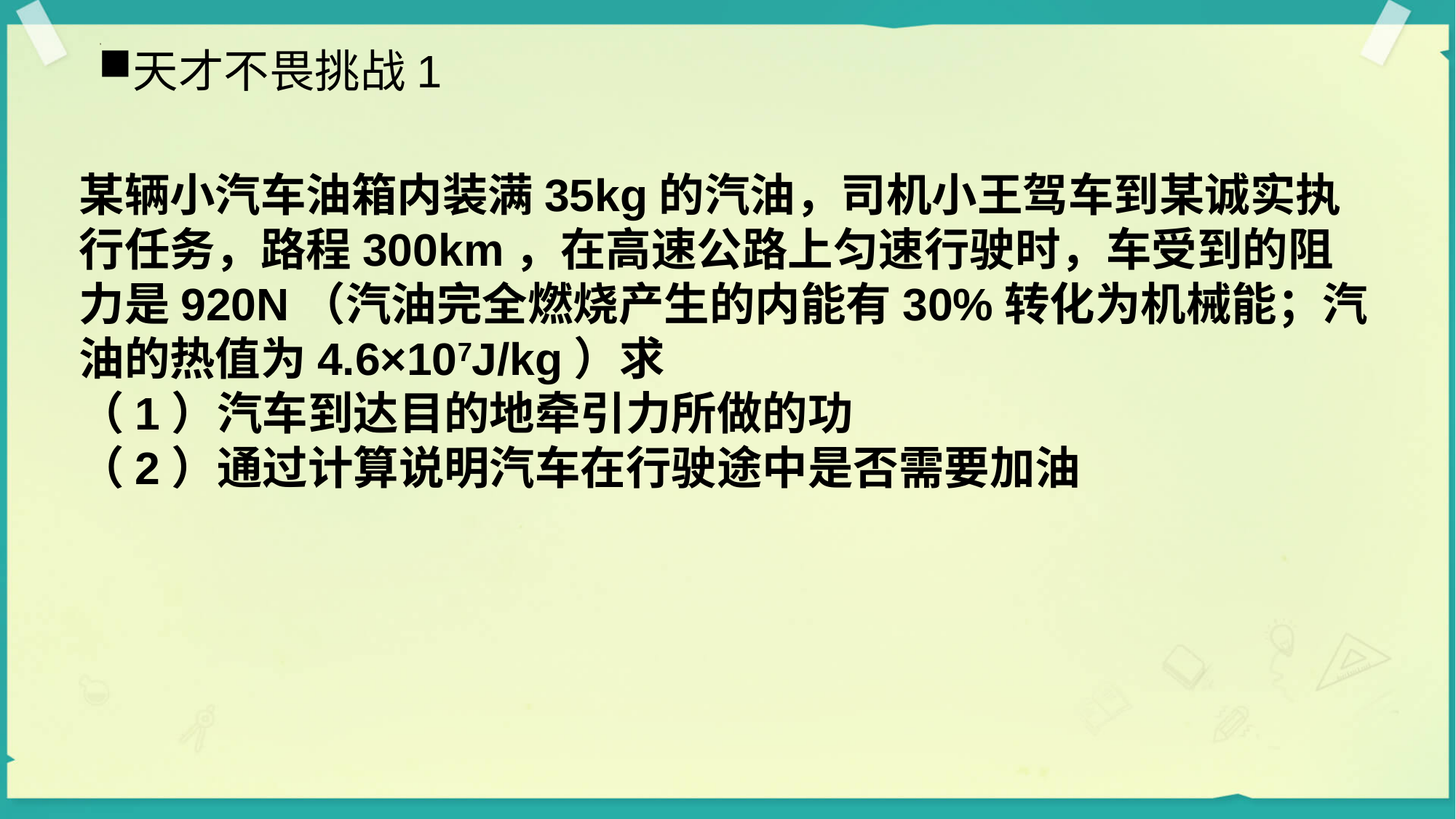

天才不畏挑战1

某辆小汽车油箱内装满35kg的汽油，司机小王驾车到某诚实执行任务，路程300km，在高速公路上匀速行驶时，车受到的阻力是920N（汽油完全燃烧产生的内能有30%转化为机械能；汽油的热值为4.6×107J/kg）求
（1）汽车到达目的地牵引力所做的功
（2）通过计算说明汽车在行驶途中是否需要加油